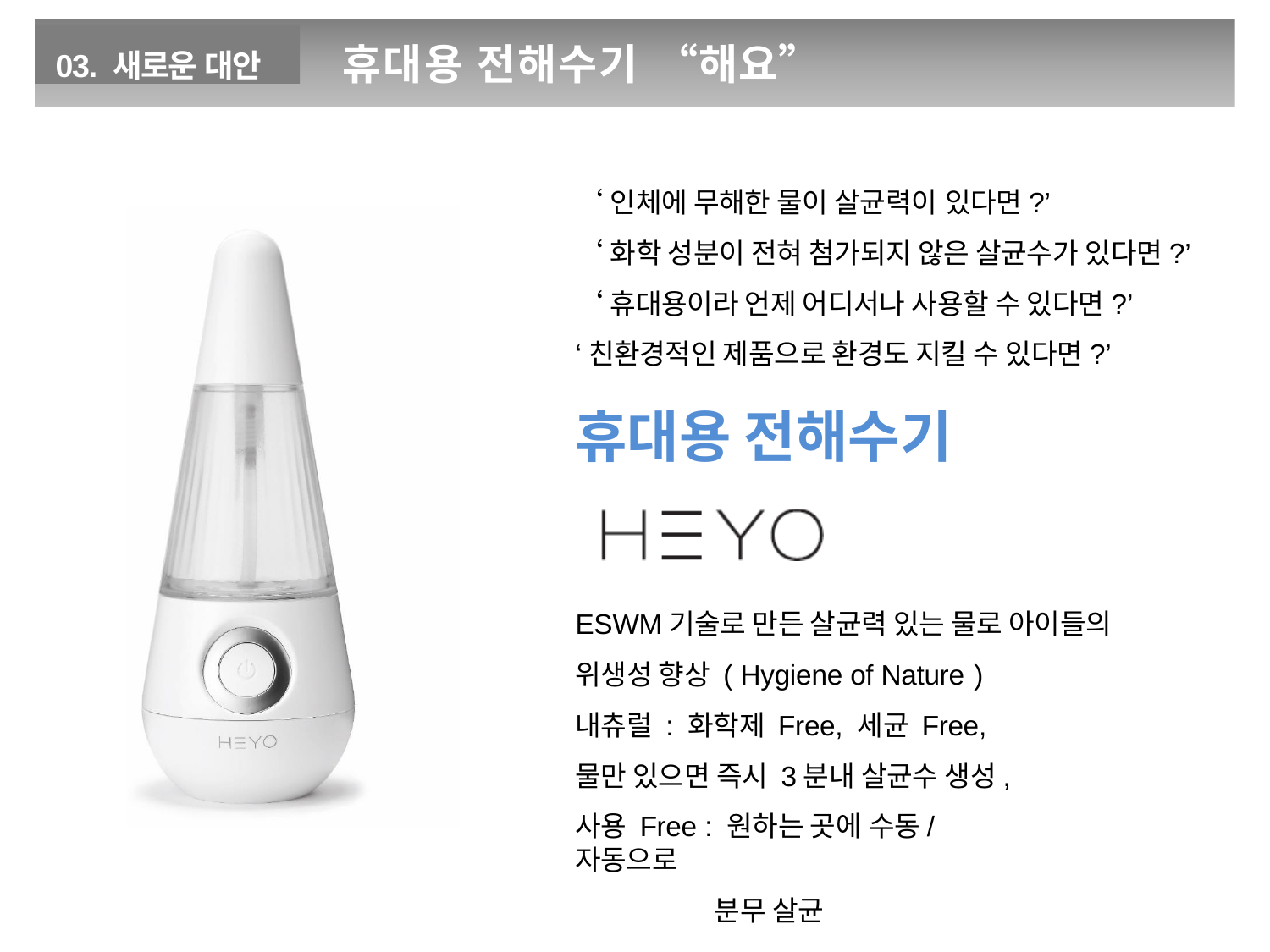

03. 새로운 대안
# 휴대용 전해수기 “해요”
‘인체에 무해한 물이 살균력이 있다면?’
‘화학 성분이 전혀 첨가되지 않은 살균수가 있다면?’
‘휴대용이라 언제 어디서나 사용할 수 있다면?’  ‘친환경적인 제품으로 환경도 지킬 수 있다면?’
휴대용 전해수기

ESWM기술로 만든 살균력 있는 물로 아이들의  위생성 향상 ( Hygiene of Nature )
내츄럴 : 화학제 Free, 세균 Free,  물만 있으면 즉시 3분내 살균수 생성,
사용 Free : 원하는 곳에 수동/자동으로
분무 살균